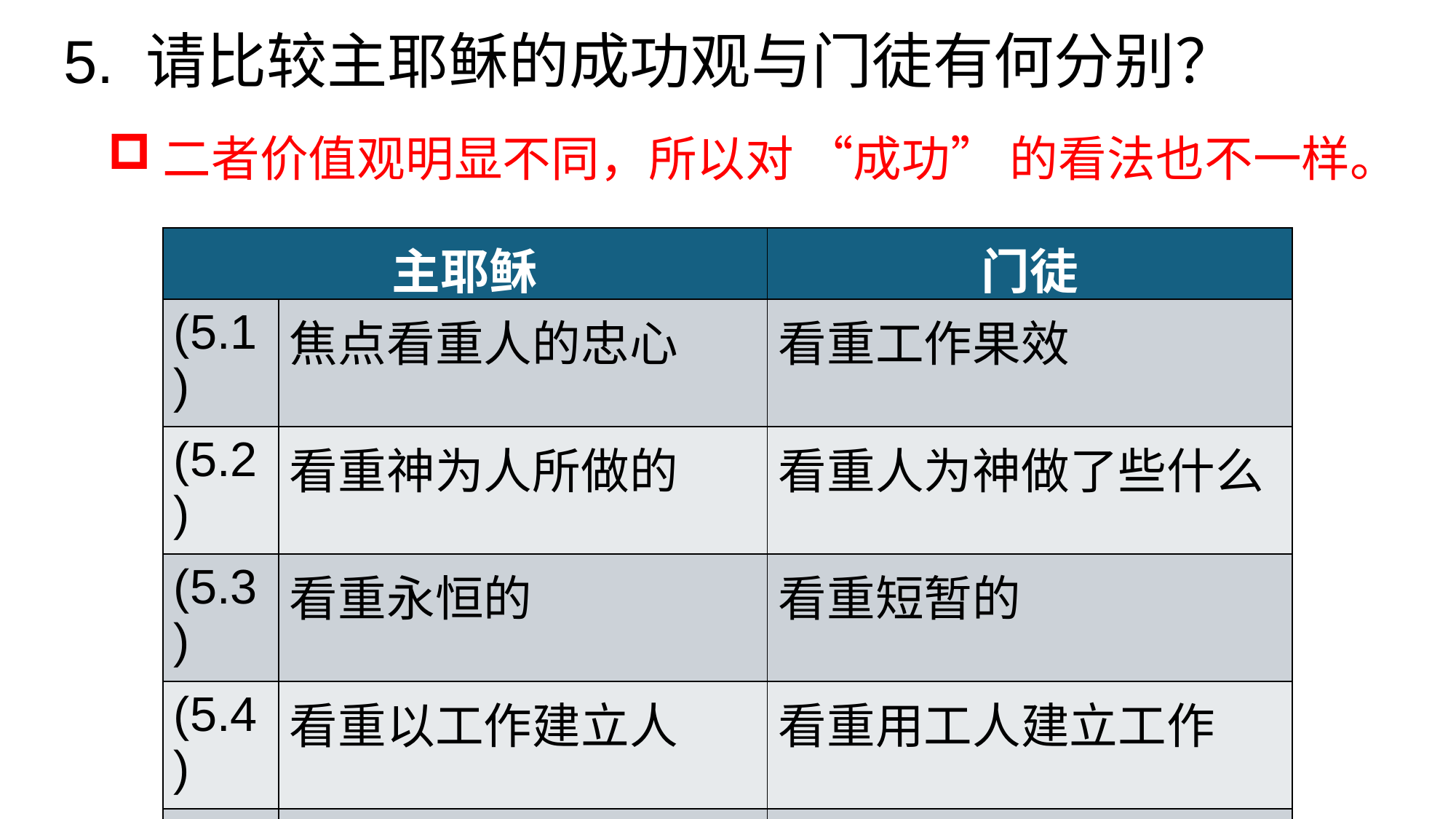

5. 请比较主耶稣的成功观与门徒有何分别？
二者价值观明显不同，所以对 “成功” 的看法也不一样。
| 主耶稣 |  | 门徒 |
| --- | --- | --- |
| (5.1) | 焦点看重人的忠心 | 看重工作果效 |
| (5.2) | 看重神为人所做的 | 看重人为神做了些什么 |
| (5.3) | 看重永恒的 | 看重短暂的 |
| (5.4) | 看重以工作建立人 | 看重用工人建立工作 |
| (5.5) | 看重天上的 | 看重地上的 |
| (5.6) | 侍奉不会受人影响 | 侍奉会受人影响 |
此照片，作者: 未知作者，许可证: CC BY